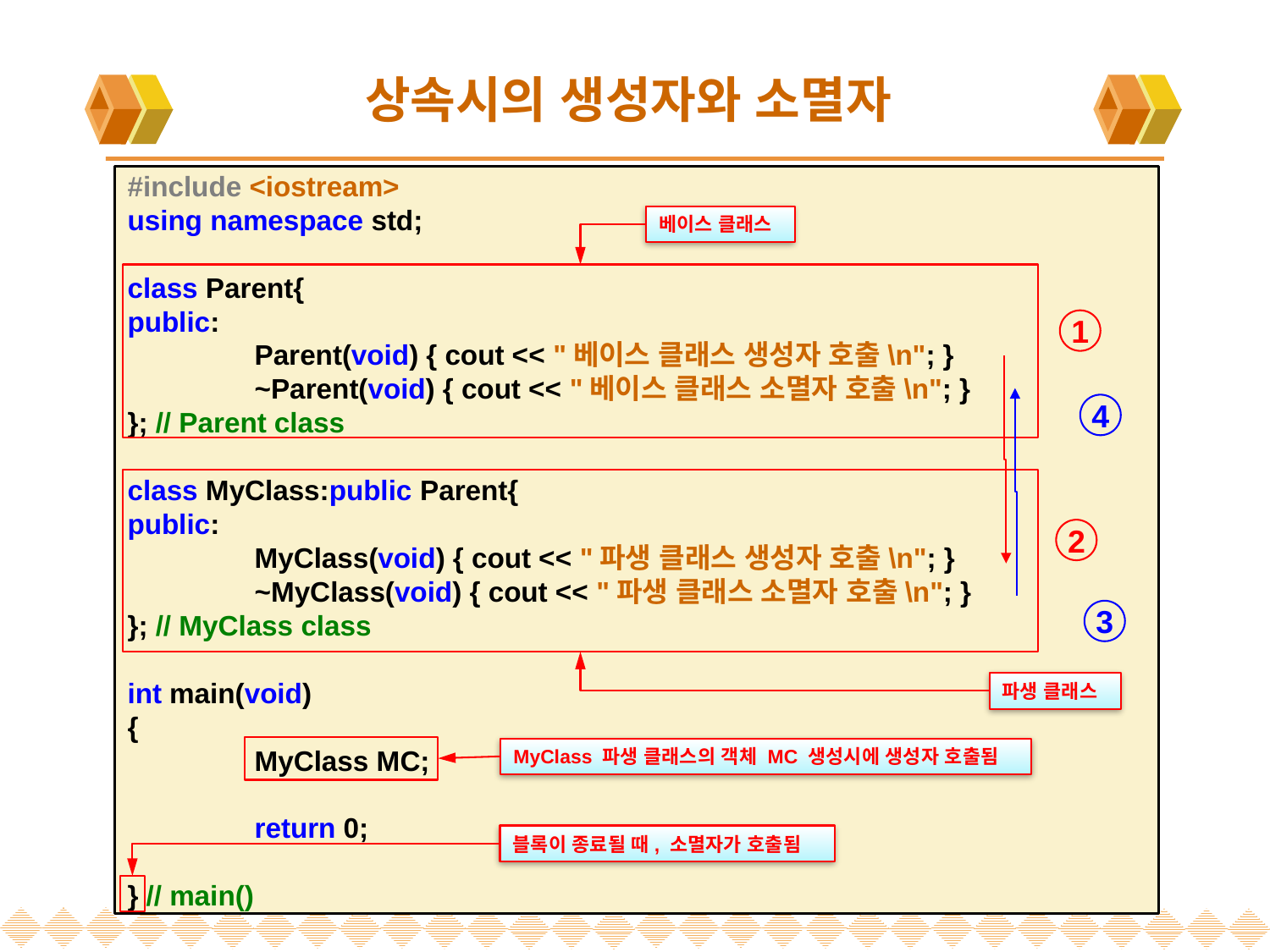

# 상속시의 생성자와 소멸자
#include <iostream>
using namespace std;

class Parent{
public:
	Parent(void) { cout << "베이스 클래스 생성자 호출\n"; }
	~Parent(void) { cout << "베이스 클래스 소멸자 호출\n"; }
}; // Parent class

class MyClass:public Parent{
public:
	MyClass(void) { cout << "파생 클래스 생성자 호출\n"; }
	~MyClass(void) { cout << "파생 클래스 소멸자 호출\n"; }
}; // MyClass class

int main(void)
{
	MyClass MC;

	return 0;

} // main()
베이스 클래스

1
4

2
3
파생 클래스

MyClass 파생 클래스의 객체 MC 생성시에 생성자 호출됨
블록이 종료될 때, 소멸자가 호출됨